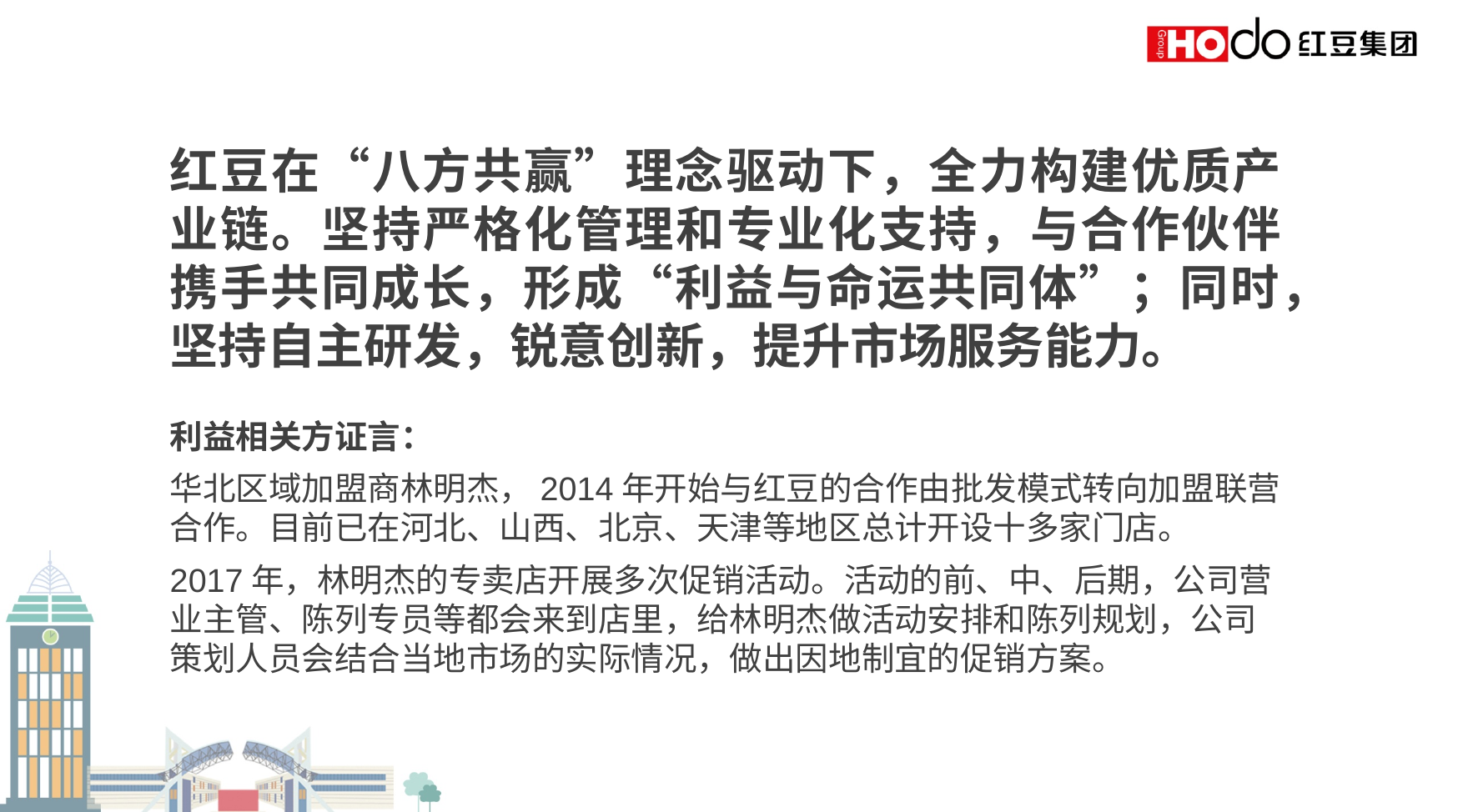

红豆在“八方共赢”理念驱动下，全力构建优质产业链。坚持严格化管理和专业化支持，与合作伙伴携手共同成长，形成“利益与命运共同体”；同时，坚持自主研发，锐意创新，提升市场服务能力。
利益相关方证言：
华北区域加盟商林明杰，2014年开始与红豆的合作由批发模式转向加盟联营合作。目前已在河北、山西、北京、天津等地区总计开设十多家门店。
2017年，林明杰的专卖店开展多次促销活动。活动的前、中、后期，公司营业主管、陈列专员等都会来到店里，给林明杰做活动安排和陈列规划，公司策划人员会结合当地市场的实际情况，做出因地制宜的促销方案。